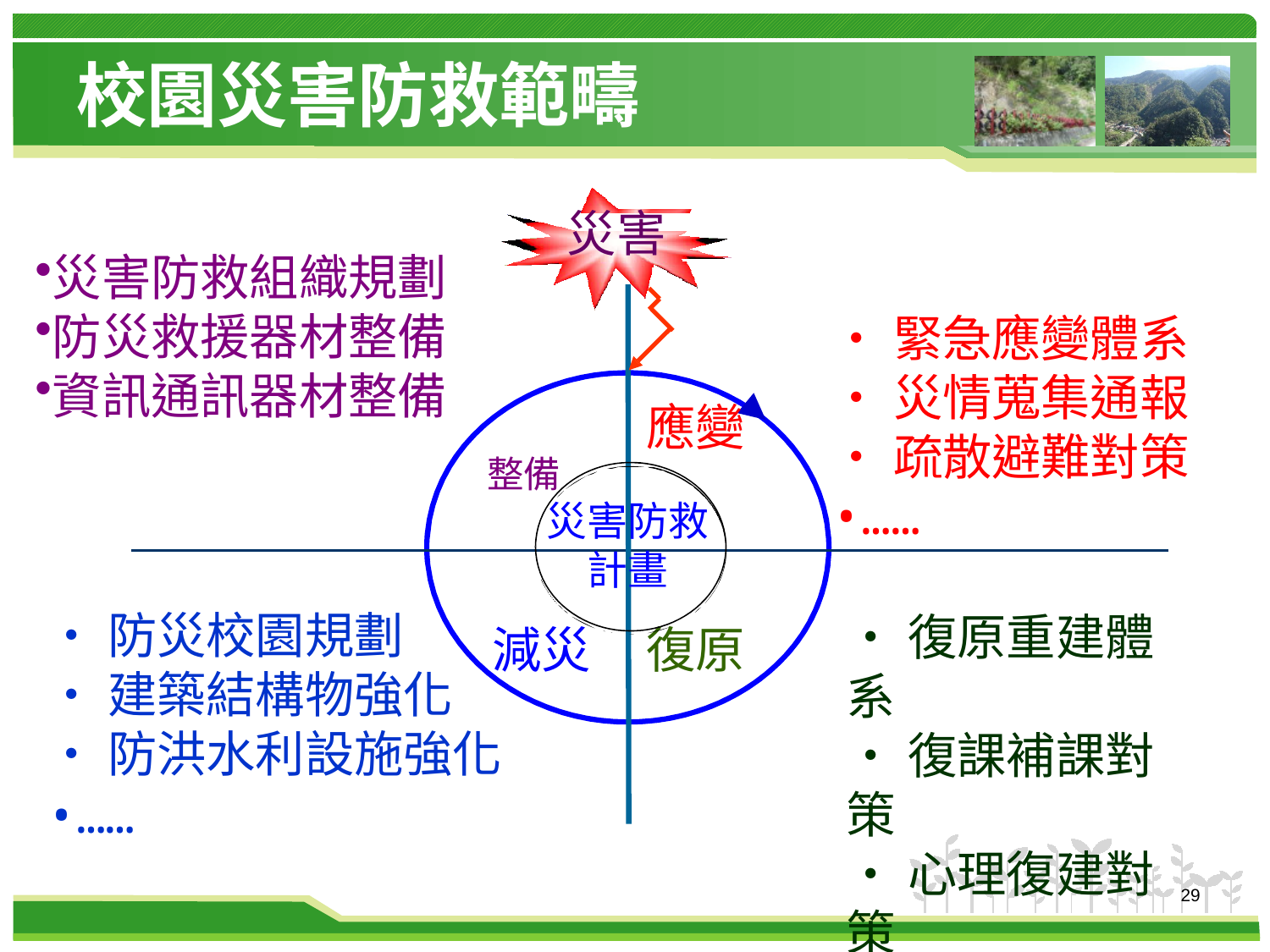

# 校園災害防救範疇

災害

災害防救組織規劃
防災救援器材整備
資訊通訊器材整備

‧緊急應變體系
‧災情蒐集通報
‧疏散避難對策
•……

應變
整備

災害防救
計畫

‧防災校園規劃
‧建築結構物強化
‧防洪水利設施強化
•……
‧復原重建體系
‧復課補課對策
‧心理復建對策
•……
復原
減災
29